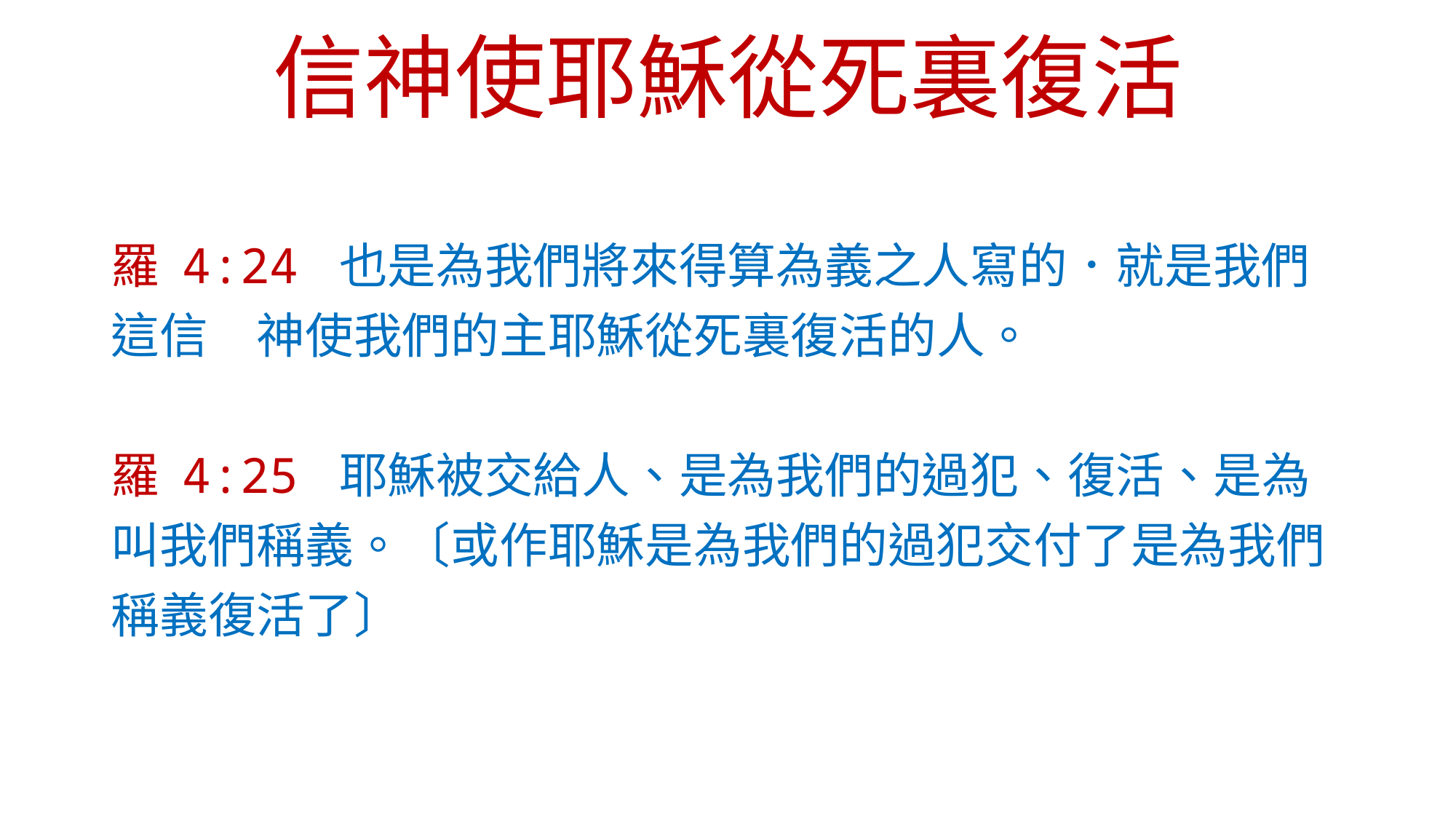

# 信神使耶穌從死裏復活
羅 4:24 也是為我們將來得算為義之人寫的．就是我們這信　神使我們的主耶穌從死裏復活的人。

羅 4:25 耶穌被交給人、是為我們的過犯、復活、是為叫我們稱義。〔或作耶穌是為我們的過犯交付了是為我們稱義復活了〕